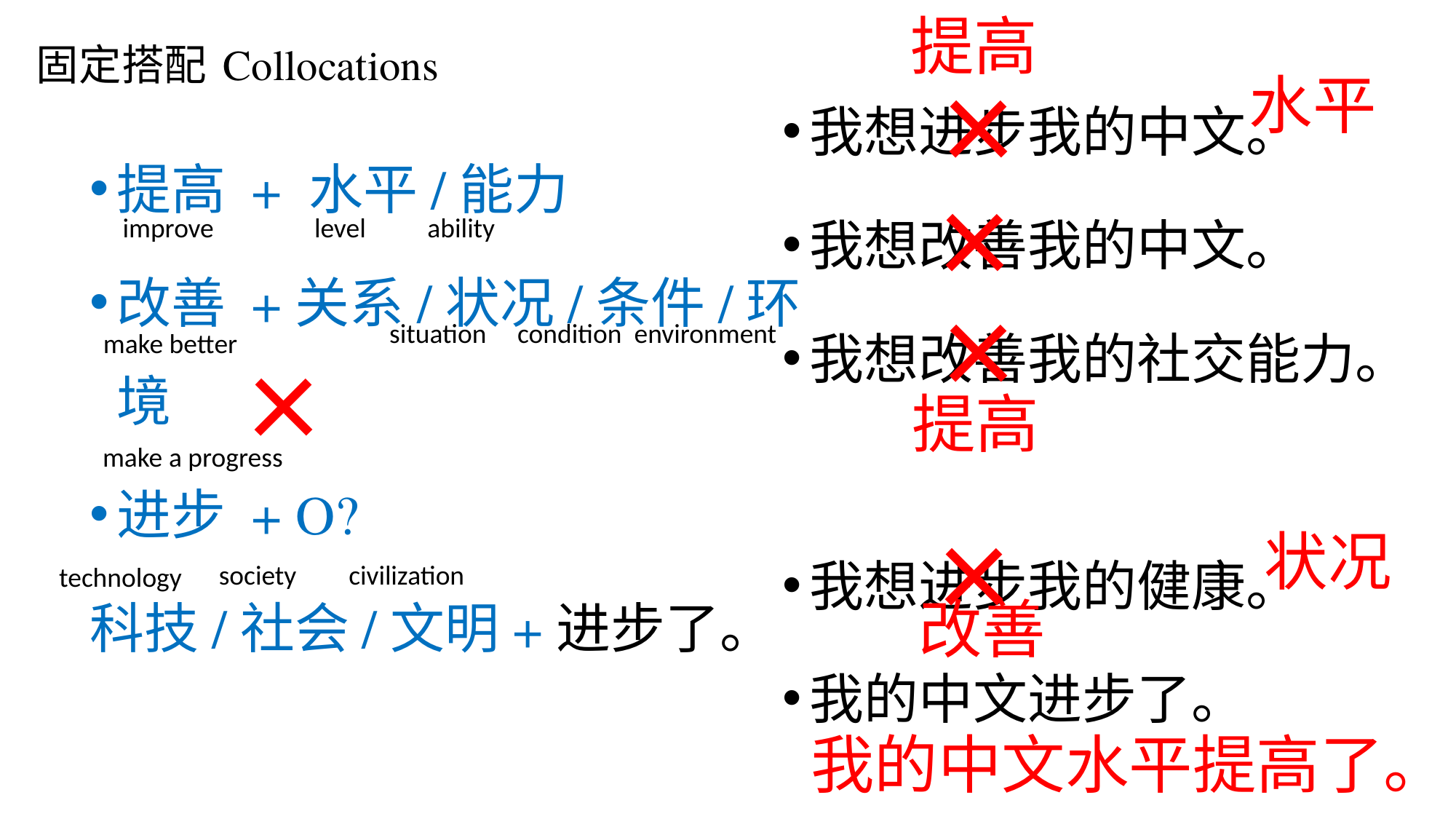

提高
# 固定搭配 Collocations
×
我想进步我的中文。
我想改善我的中文。
我想改善我的社交能力。

我想进步我的健康。
我的中文进步了。

水平
提高 + 水平/能力
改善 +关系/状况/条件/环境
进步 + O?
科技/社会/文明+进步了。
×
improve
level          ability
×
×
situation     condition  environment
make better
提高
make a progress
×
状况
society
civilization
technology
改善
我的中文水平提高了。